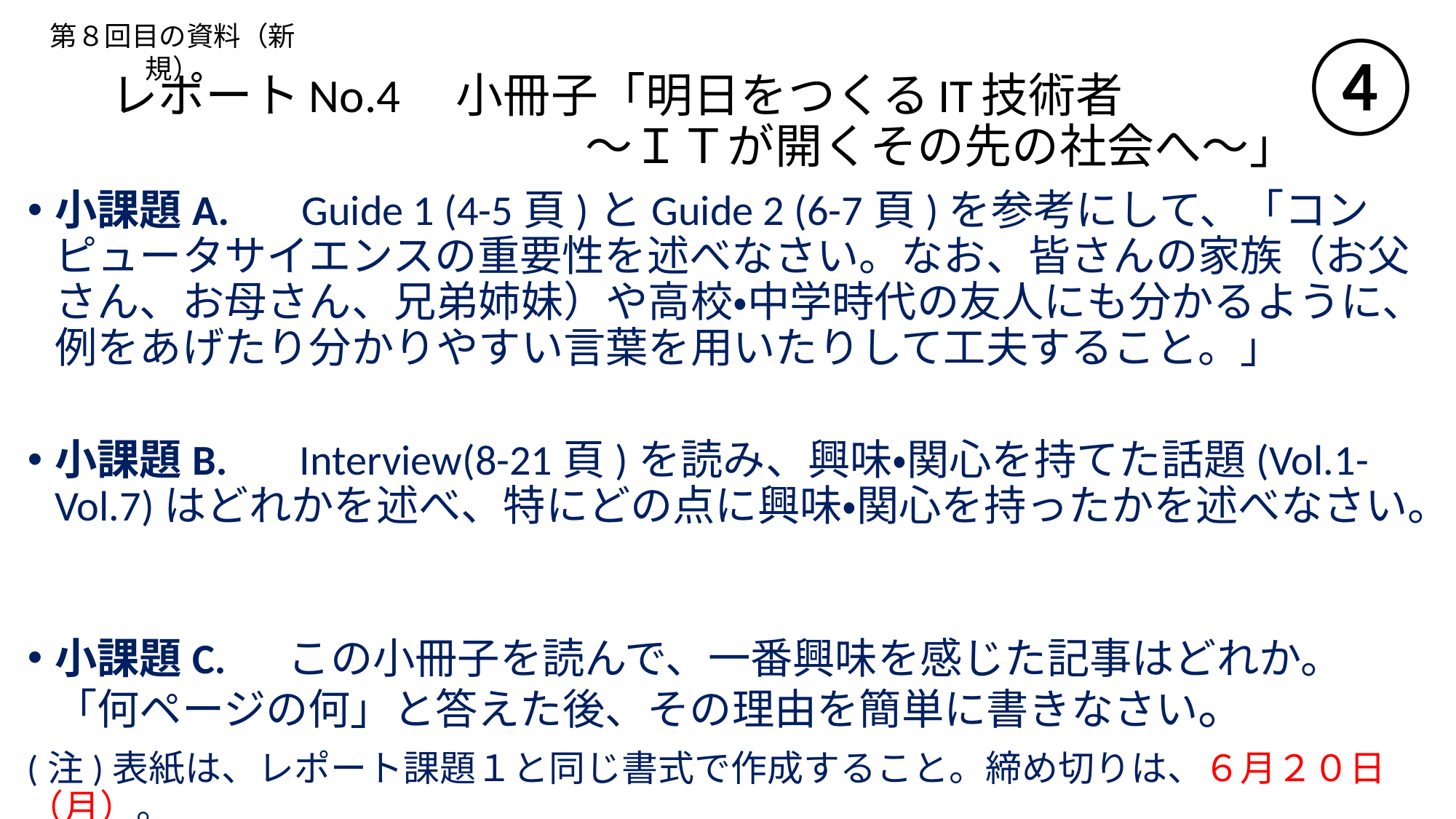

第８回目の資料（新規）
④
# レポートNo.4　小冊子「明日をつくるIT技術者 　　　　　　　　　　～ＩＴが開くその先の社会へ～」
小課題A. 　Guide 1 (4-5頁)とGuide 2 (6-7頁)を参考にして、「コンピュータサイエンスの重要性を述べなさい。なお、皆さんの家族（お父さん、お母さん、兄弟姉妹）や高校・中学時代の友人にも分かるように、例をあげたり分かりやすい言葉を用いたりして工夫すること。」
小課題B. 　Interview(8-21頁)を読み、興味・関心を持てた話題(Vol.1-Vol.7)はどれかを述べ、特にどの点に興味・関心を持ったかを述べなさい。
小課題C. 　この小冊子を読んで、一番興味を感じた記事はどれか。「何ページの何」と答えた後、その理由を簡単に書きなさい。
(注)表紙は、レポート課題１と同じ書式で作成すること。締め切りは、６月２０日（月）。
　　 提出先は、研A６階のレポート提出ボックス（窓際）。